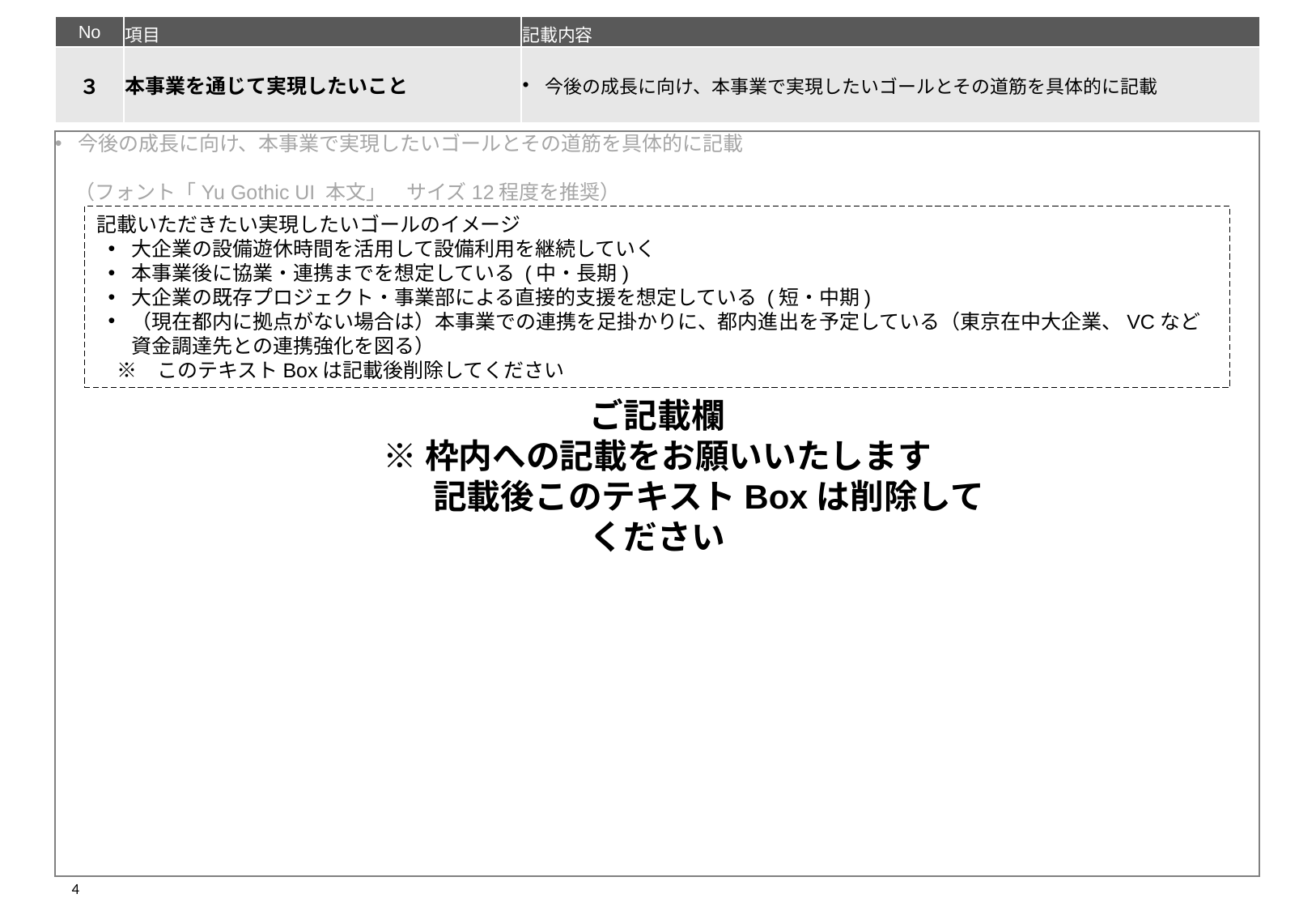

| No | 項目 | 記載内容 |
| --- | --- | --- |
| ３ | 本事業を通じて実現したいこと | 今後の成長に向け、本事業で実現したいゴールとその道筋を具体的に記載 |
今後の成長に向け、本事業で実現したいゴールとその道筋を具体的に記載

　（フォント「Yu Gothic UI 本文」　サイズ12程度を推奨）
記載いただきたい実現したいゴールのイメージ
大企業の設備遊休時間を活用して設備利用を継続していく
本事業後に協業・連携までを想定している (中・長期)
大企業の既存プロジェクト・事業部による直接的支援を想定している (短・中期)
（現在都内に拠点がない場合は）本事業での連携を足掛かりに、都内進出を予定している（東京在中大企業、VCなど資金調達先との連携強化を図る）
　※　このテキストBoxは記載後削除してください
ご記載欄
※枠内への記載をお願いいたします
　　　記載後このテキストBoxは削除してください
4